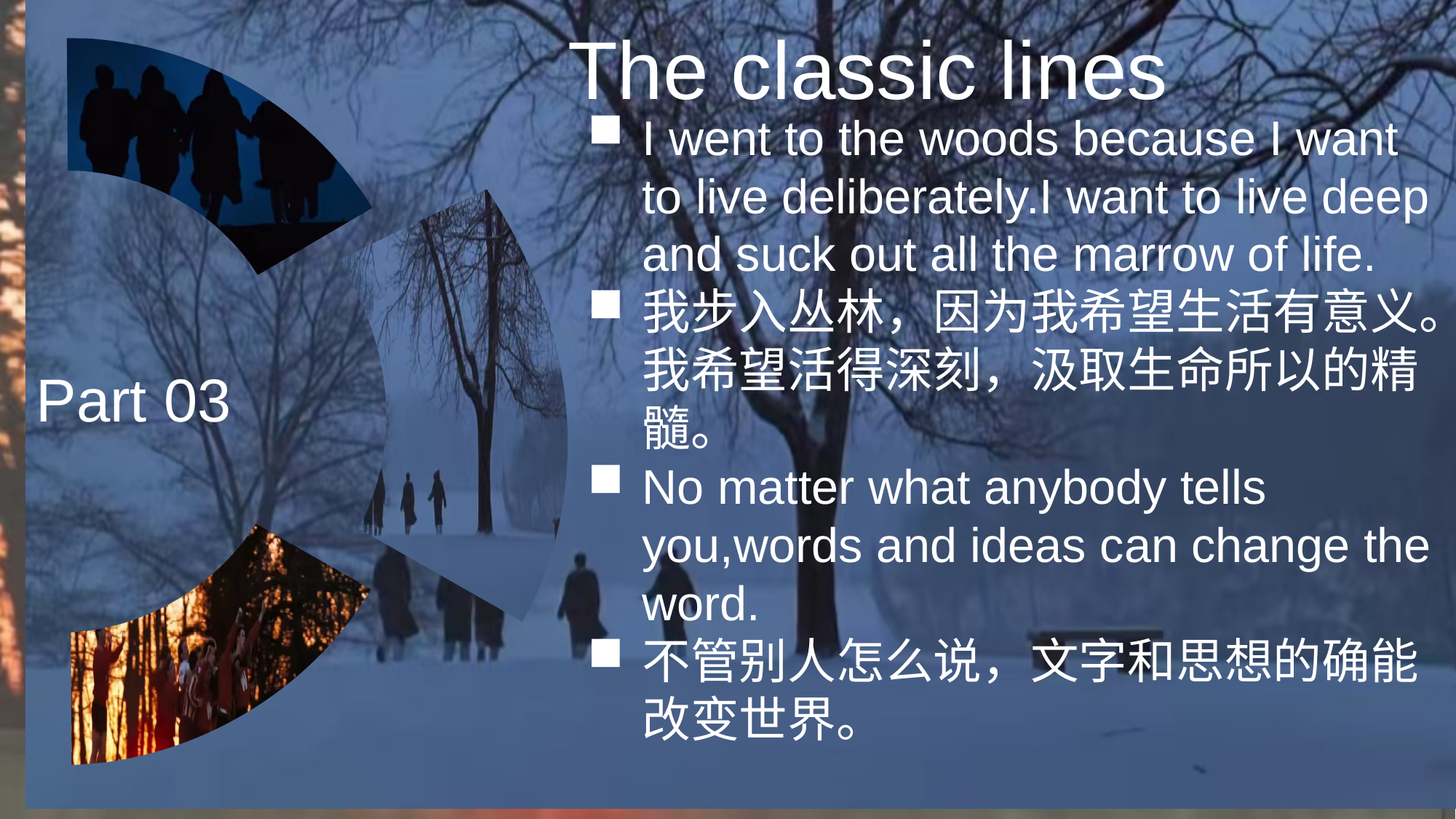

Part 03
The classic lines

I went to the woods because I want to live deliberately.I want to live deep and suck out all the marrow of life.
我步入丛林，因为我希望生活有意义。我希望活得深刻，汲取生命所以的精髓。
No matter what anybody tells you,words and ideas can change the word.
不管别人怎么说，文字和思想的确能改变世界。